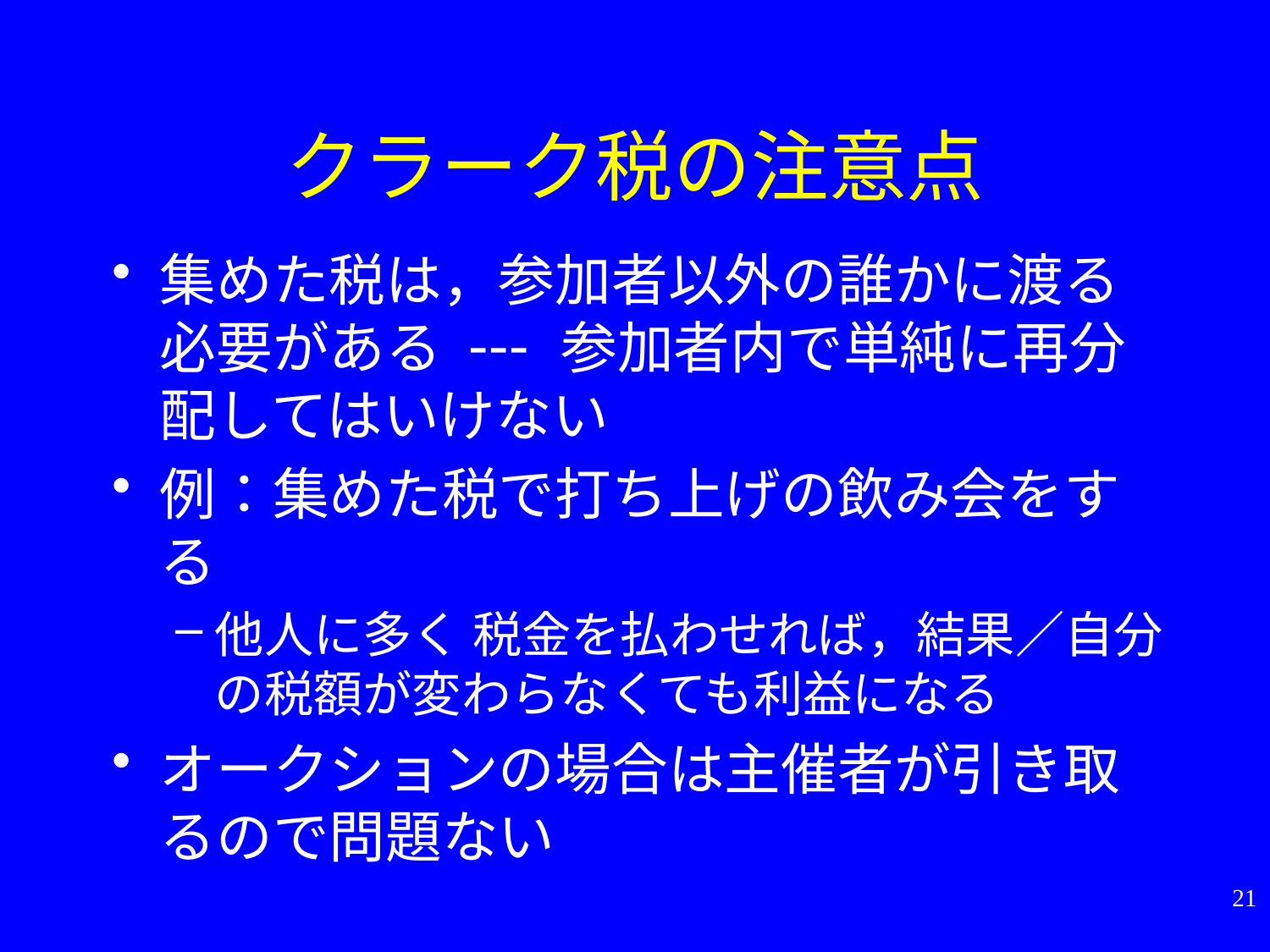

# クラーク税の注意点
集めた税は，参加者以外の誰かに渡る必要がある --- 参加者内で単純に再分配してはいけない
例：集めた税で打ち上げの飲み会をする
他人に多く 税金を払わせれば，結果／自分の税額が変わらなくても利益になる
オークションの場合は主催者が引き取るので問題ない
21